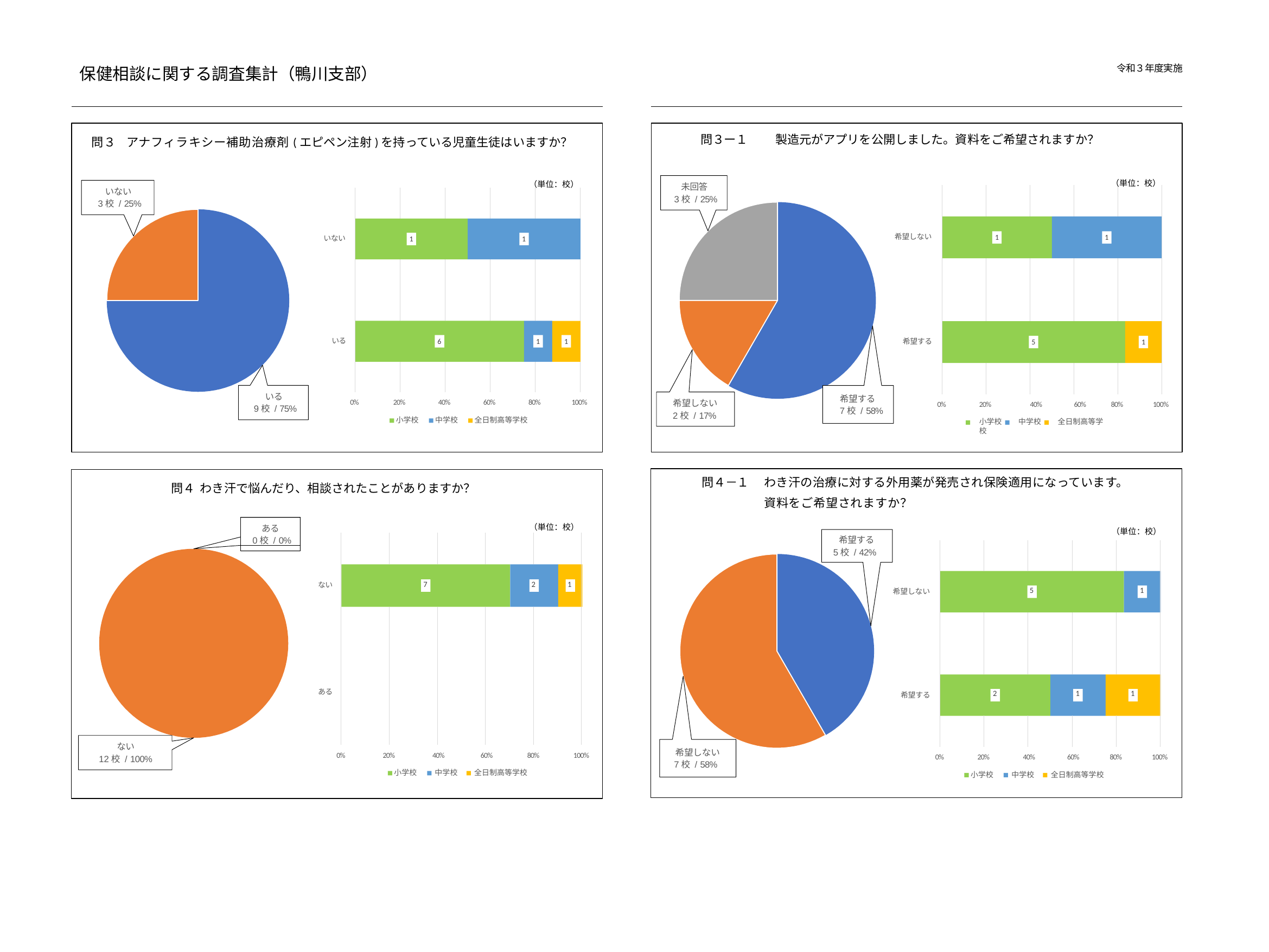

令和３年度実施
保健相談に関する調査集計（鴨川支部）

問３ー１
製造元がアプリを公開しました。資料をご希望されますか？
問３   アナフィラキシー補助治療剤(エピペン注射)を持っている児童生徒はいますか？

（単位：校）
（単位：校）
未回答
3校 / 25%

いない
3校 / 25%

希望しない
1
1

いない
1
1

いる
6
1
1
希望する

5
1

いる
9校 / 75%
希望する
7校 / 58%
希望しない
2校 / 17%
0%	20%	40%	60%
80%
100%
0%
80%
100%
20%	40%	60%
小学校	中学校	全日制高等学校
小学校	中学校	全日制高等学校

わき汗の治療に対する外用薬が発売され保険適用になっています。資料をご希望されますか？

問４－１
問４  わき汗で悩んだり、相談されたことがありますか？

ある
0校 / 0%
（単位：校）
（単位：校）

希望する
5校 / 42%
|  |  |  |  |  |  |  |
| --- | --- | --- | --- | --- | --- | --- |
| 7 |  |  |  | 2 |  | 1 |
|  |  |  |  |  |  |  |
|  |  |  |  |  |  |  |  |
| --- | --- | --- | --- | --- | --- | --- | --- |
| 5 |  |  |  |  |  |  | 1 |
|  |  |  |  |  |  |  |  |
| 2 |  |  | 1 |  | 1 |  |  |
|  |  |  |  |  |  |  |  |

ない
希望しない

ある
希望する

ない
12校 / 100%
希望しない
7校 / 58%
0%
20%	40%	60%
80%
100%
0%
20%	40%	60%
80%
100%
小学校	中学校	全日制高等学校
小学校	中学校	全日制高等学校